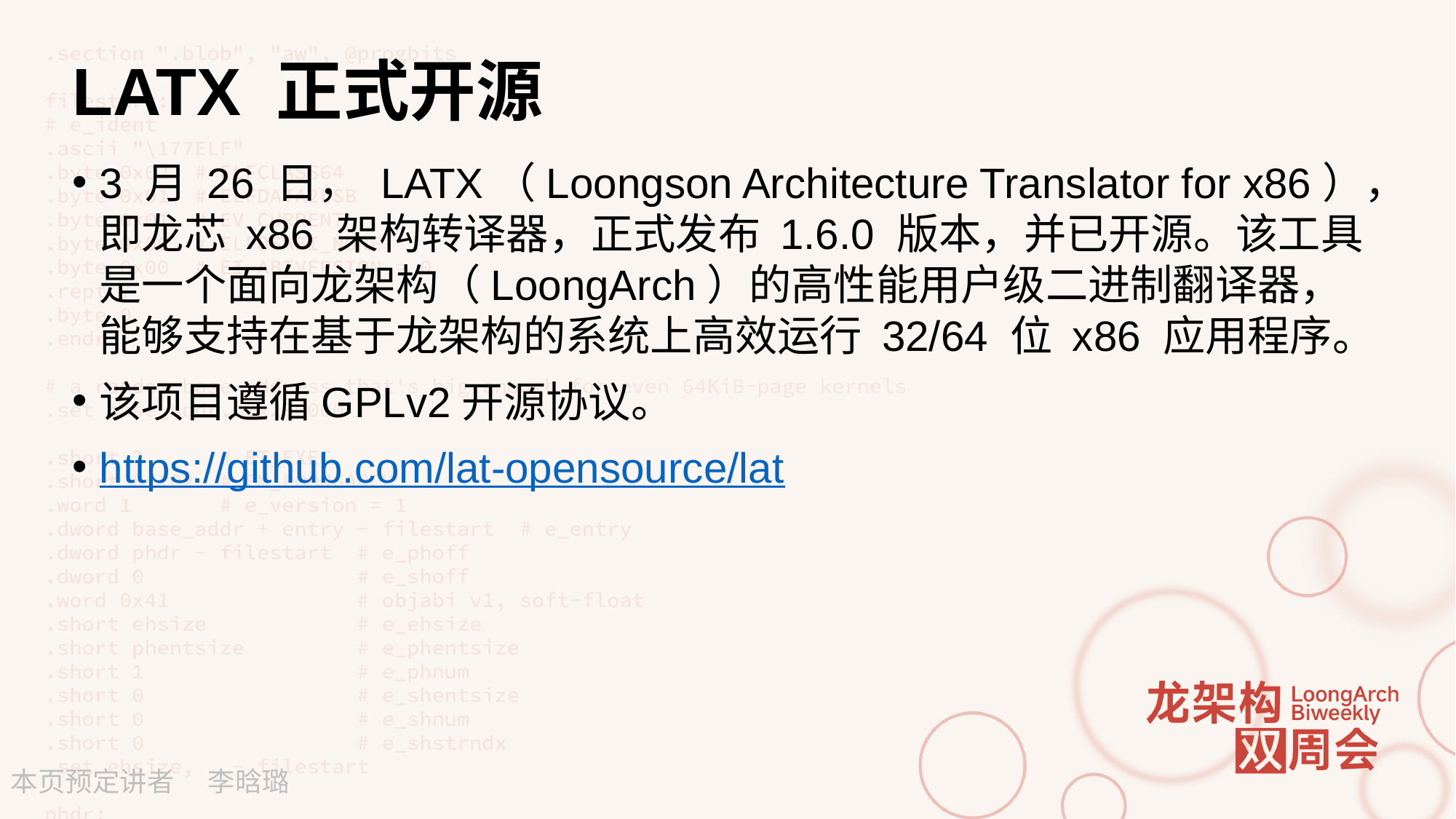

# LATX 正式开源
3 月 26 日， LATX（Loongson Architecture Translator for x86），即龙芯 x86 架构转译器，正式发布 1.6.0 版本，并已开源。该工具是一个面向龙架构（LoongArch）的高性能用户级二进制翻译器，能够支持在基于龙架构的系统上高效运行 32/64 位 x86 应用程序。
该项目遵循GPLv2开源协议。
https://github.com/lat-opensource/lat
李晗璐